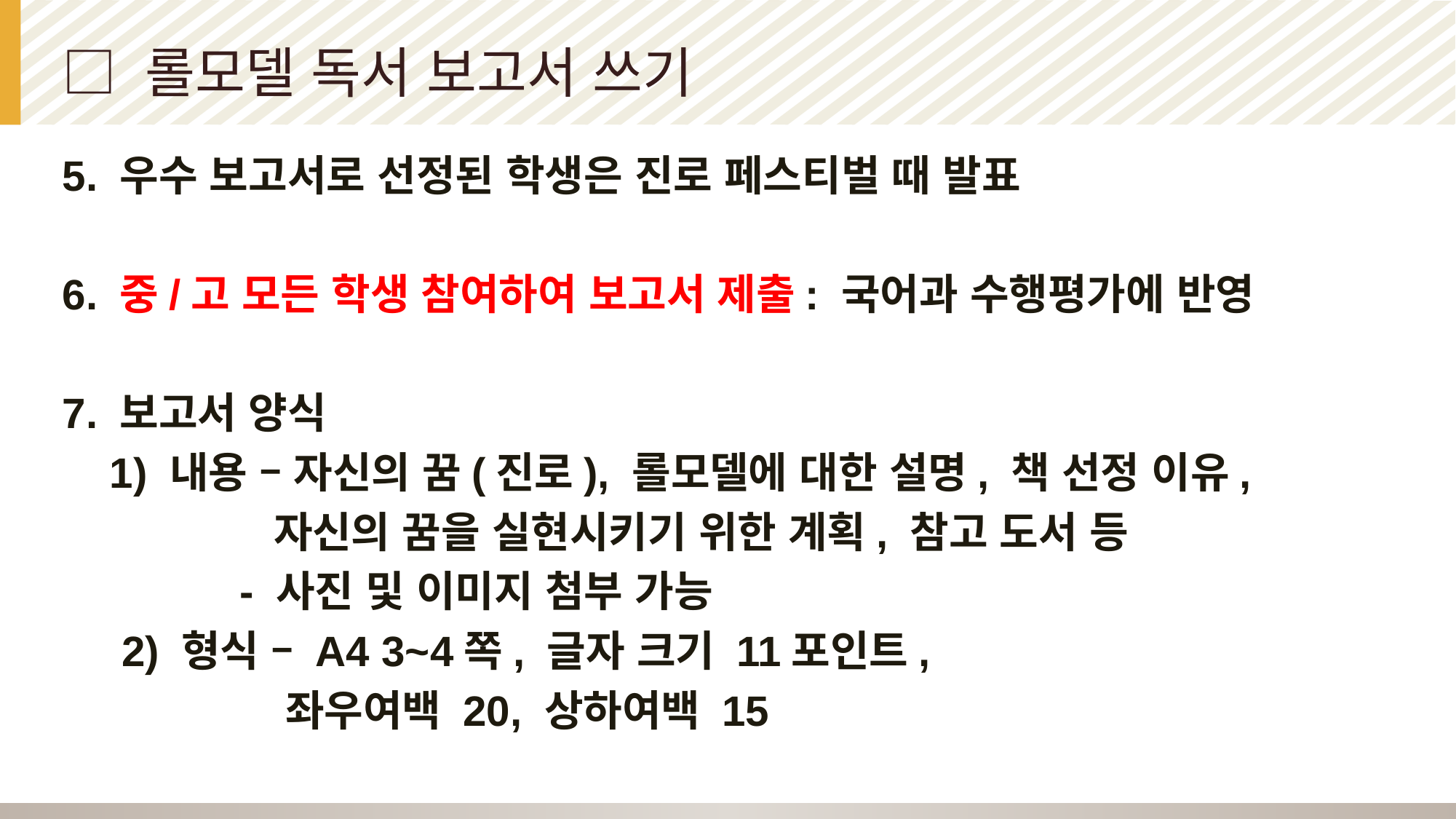

# □ 롤모델 독서 보고서 쓰기
5. 우수 보고서로 선정된 학생은 진로 페스티벌 때 발표

6. 중/고 모든 학생 참여하여 보고서 제출: 국어과 수행평가에 반영

7. 보고서 양식
    1) 내용 – 자신의 꿈(진로), 롤모델에 대한 설명, 책 선정 이유,
                 자신의 꿈을 실현시키기 위한 계획, 참고 도서 등
               - 사진 및 이미지 첨부 가능
     2) 형식 – A4 3~4쪽, 글자 크기 11포인트,
                  좌우여백 20, 상하여백 15